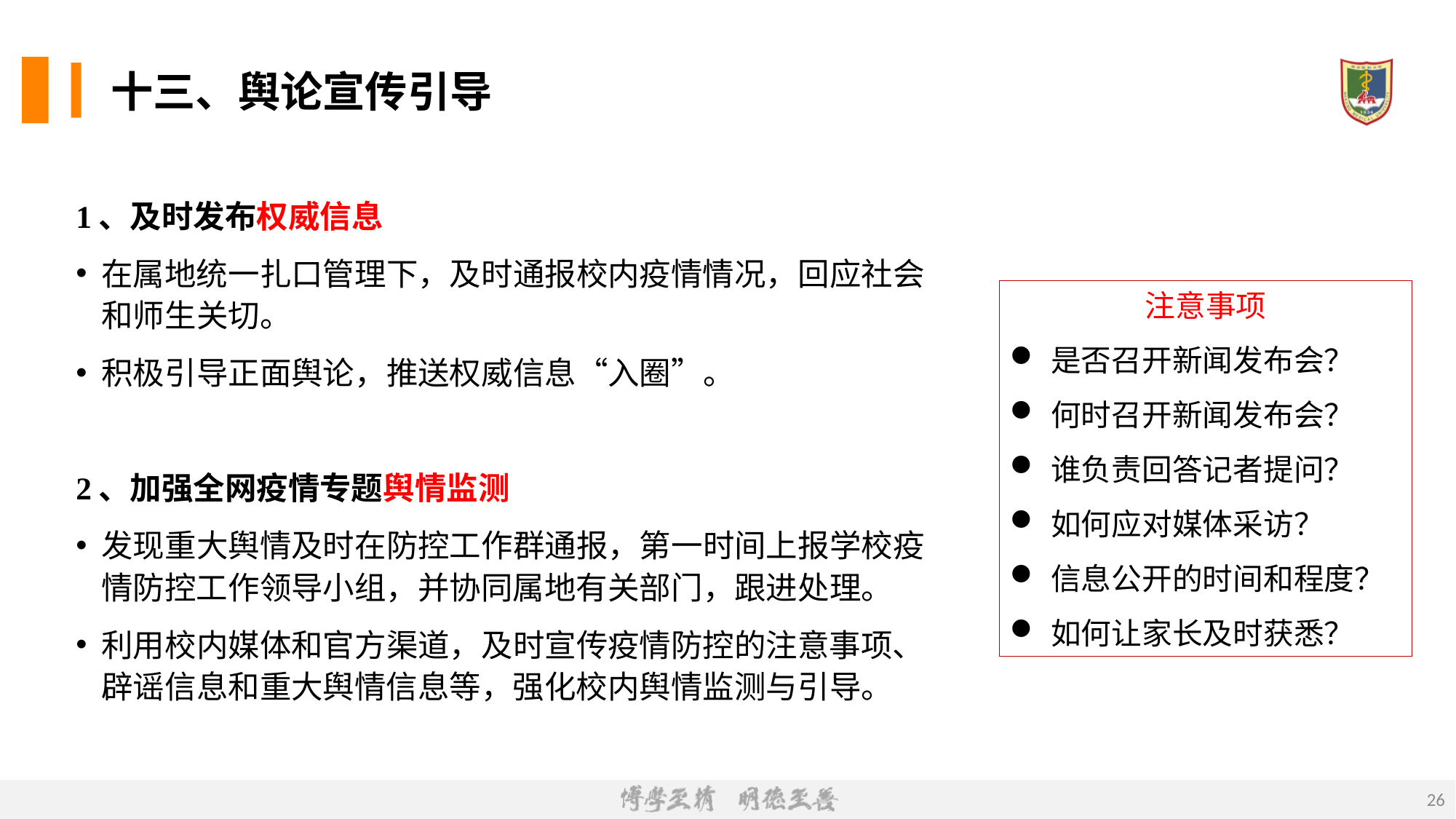

# 十三、舆论宣传引导
1、及时发布权威信息
在属地统一扎口管理下，及时通报校内疫情情况，回应社会和师生关切。
积极引导正面舆论，推送权威信息“入圈”。

2、加强全网疫情专题舆情监测
发现重大舆情及时在防控工作群通报，第一时间上报学校疫情防控工作领导小组，并协同属地有关部门，跟进处理。
利用校内媒体和官方渠道，及时宣传疫情防控的注意事项、辟谣信息和重大舆情信息等，强化校内舆情监测与引导。

注意事项
是否召开新闻发布会？
何时召开新闻发布会？
谁负责回答记者提问？
如何应对媒体采访？
信息公开的时间和程度？
如何让家长及时获悉？
26